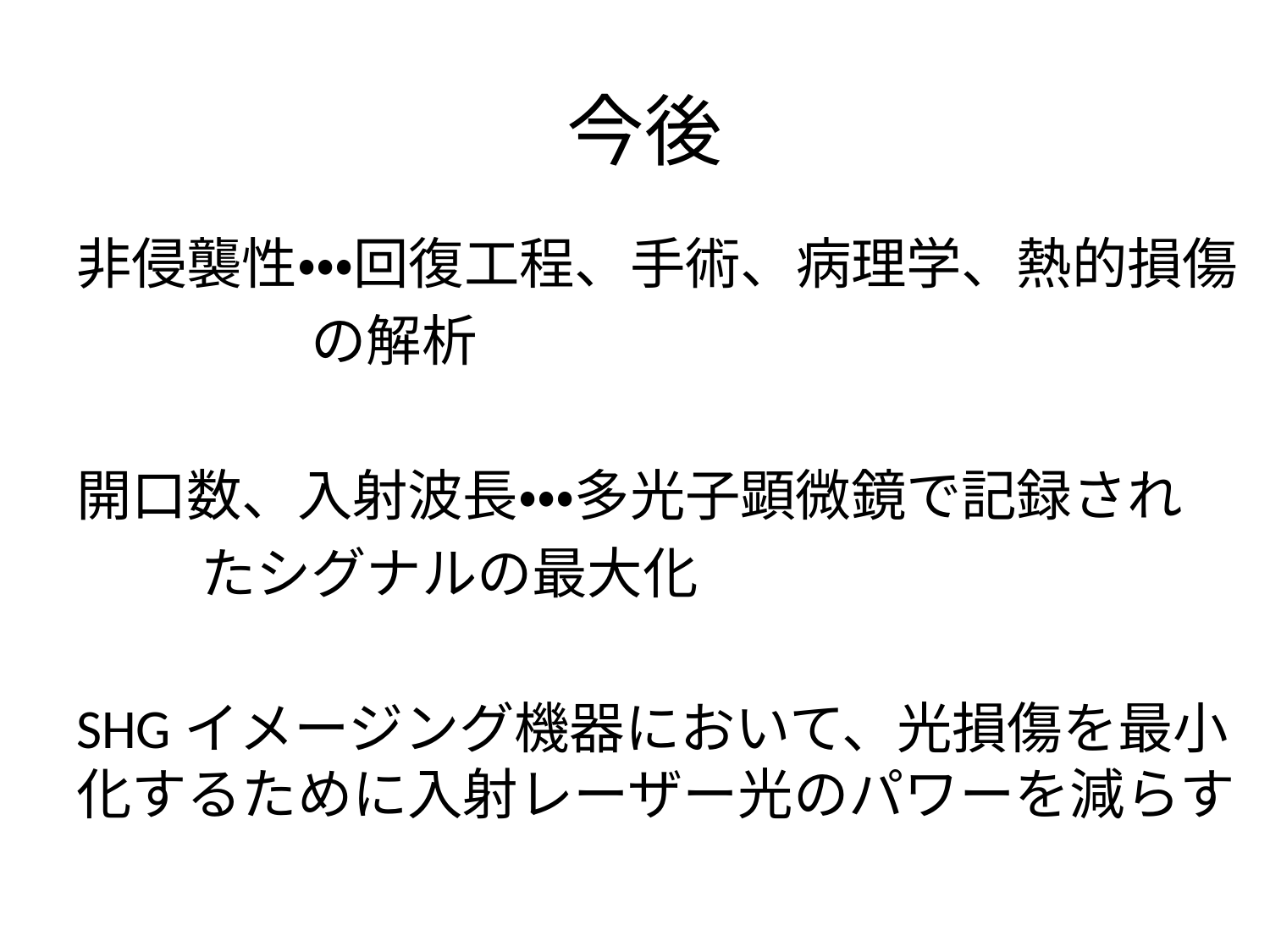

今後
非侵襲性・・・回復工程、手術、病理学、熱的損傷
		　　の解析

開口数、入射波長・・・多光子顕微鏡で記録され
			たシグナルの最大化

SHGイメージング機器において、光損傷を最小化するために入射レーザー光のパワーを減らす